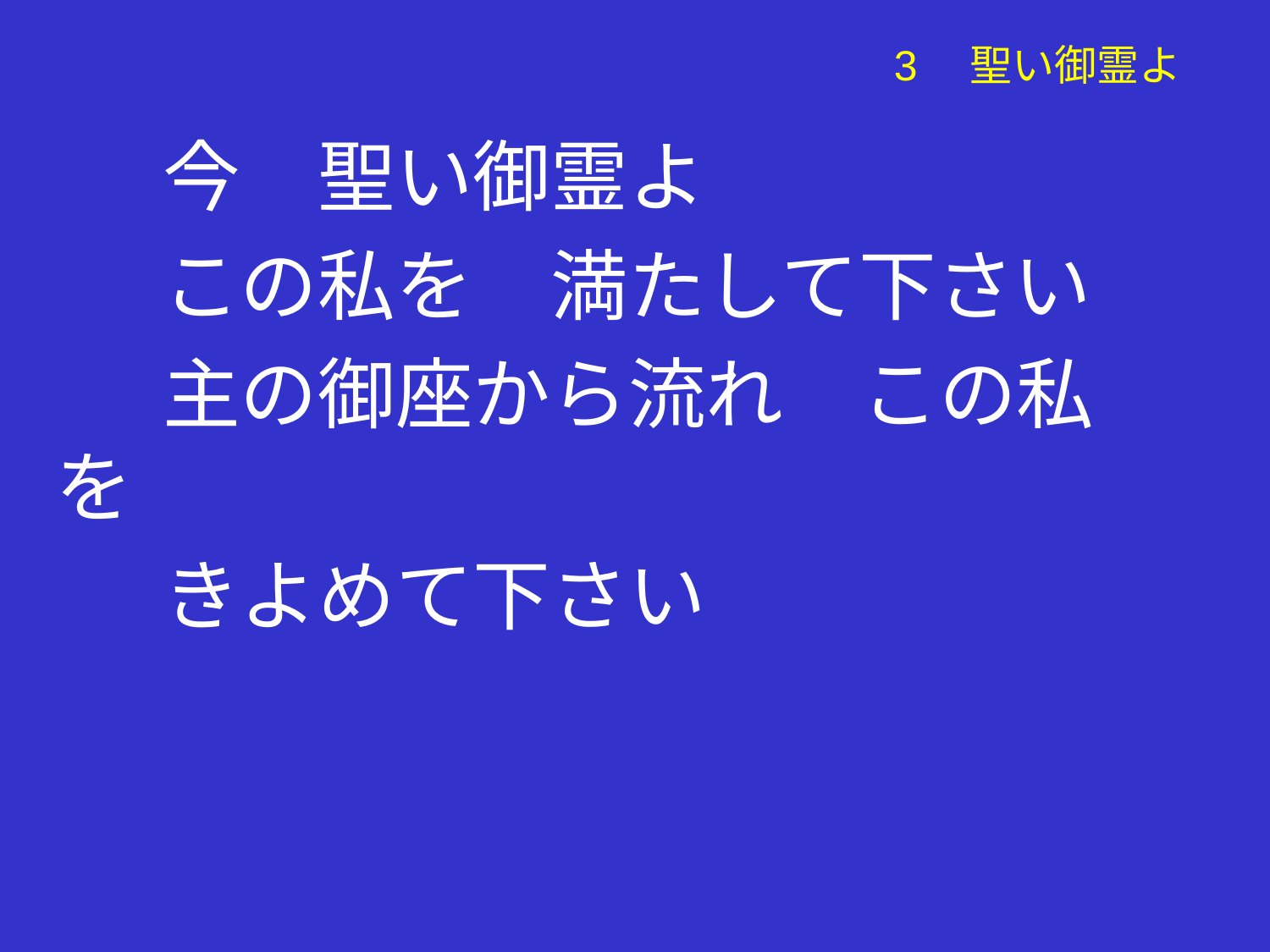

# 3　聖い御霊よ
　　今　聖い御霊よ
　　この私を　満たして下さい
　　主の御座から流れ　この私を
　　きよめて下さい